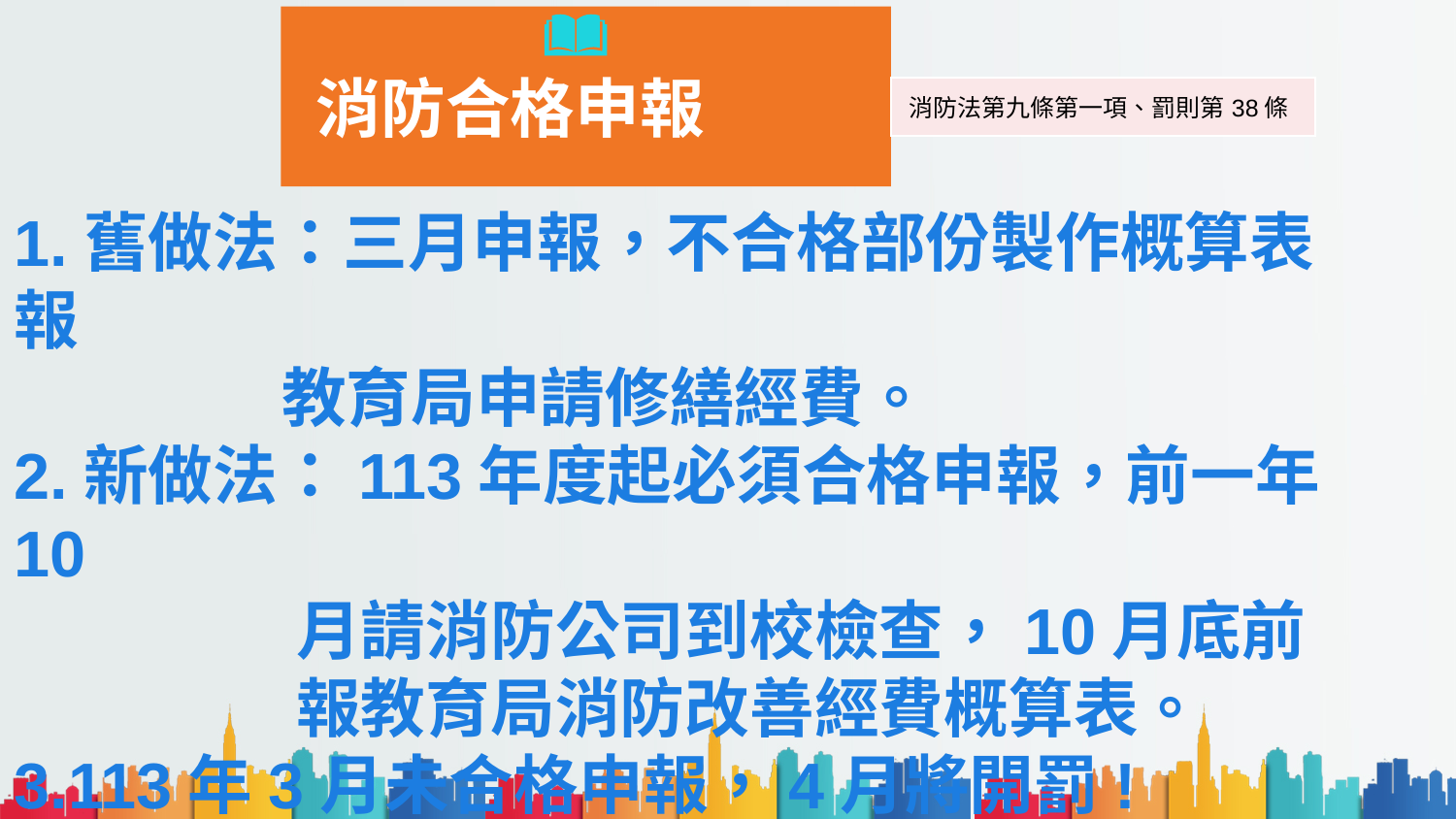

消防合格申報
| 消防法第九條第一項、罰則第38條 |
| --- |
1.舊做法：三月申報，不合格部份製作概算表報
                 教育局申請修繕經費。
2.新做法：113年度起必須合格申報，前一年10
                  月請消防公司到校檢查，10月底前
                  報教育局消防改善經費概算表。
3.113年3月未合格申報，4月將開罰!
   罰單對象：防火管理權人(校長)